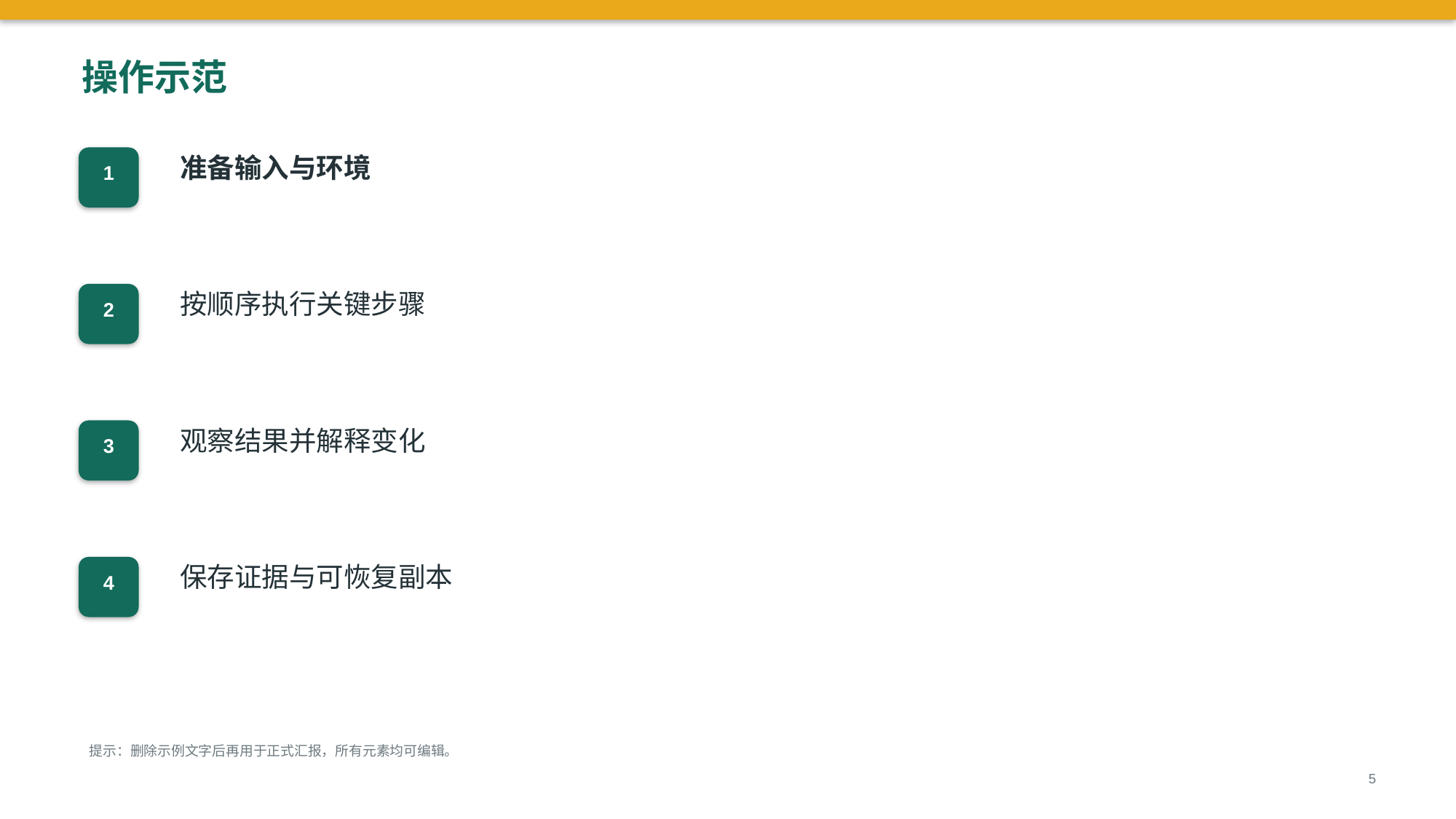

操作示范
准备输入与环境

1
按顺序执行关键步骤

2
观察结果并解释变化

3
保存证据与可恢复副本

4
提示：删除示例文字后再用于正式汇报，所有元素均可编辑。
5